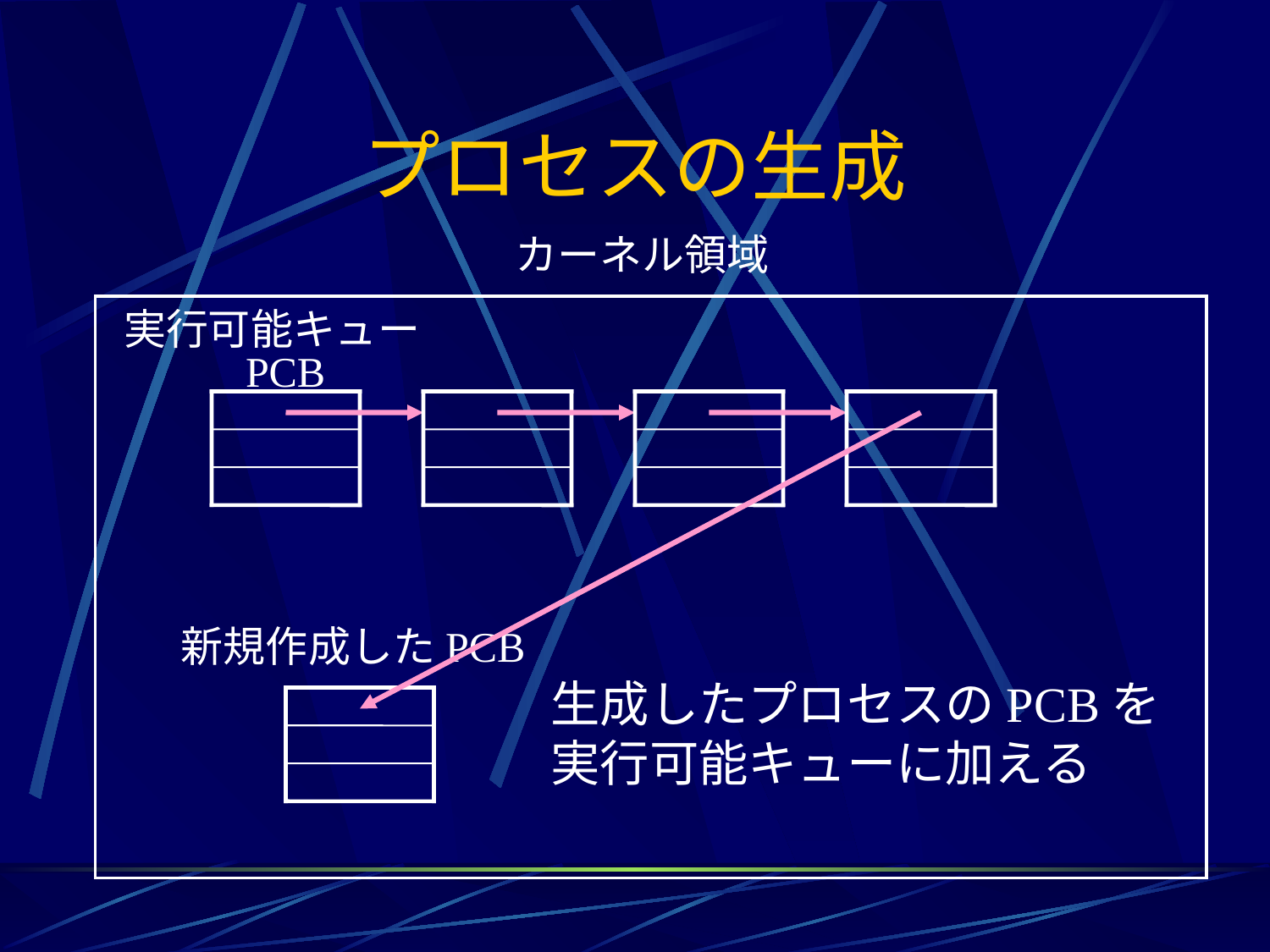

# プロセスの生成
カーネル領域

実行可能キュー
PCB

新規作成したPCB

生成したプロセスのPCBを
実行可能キューに加える